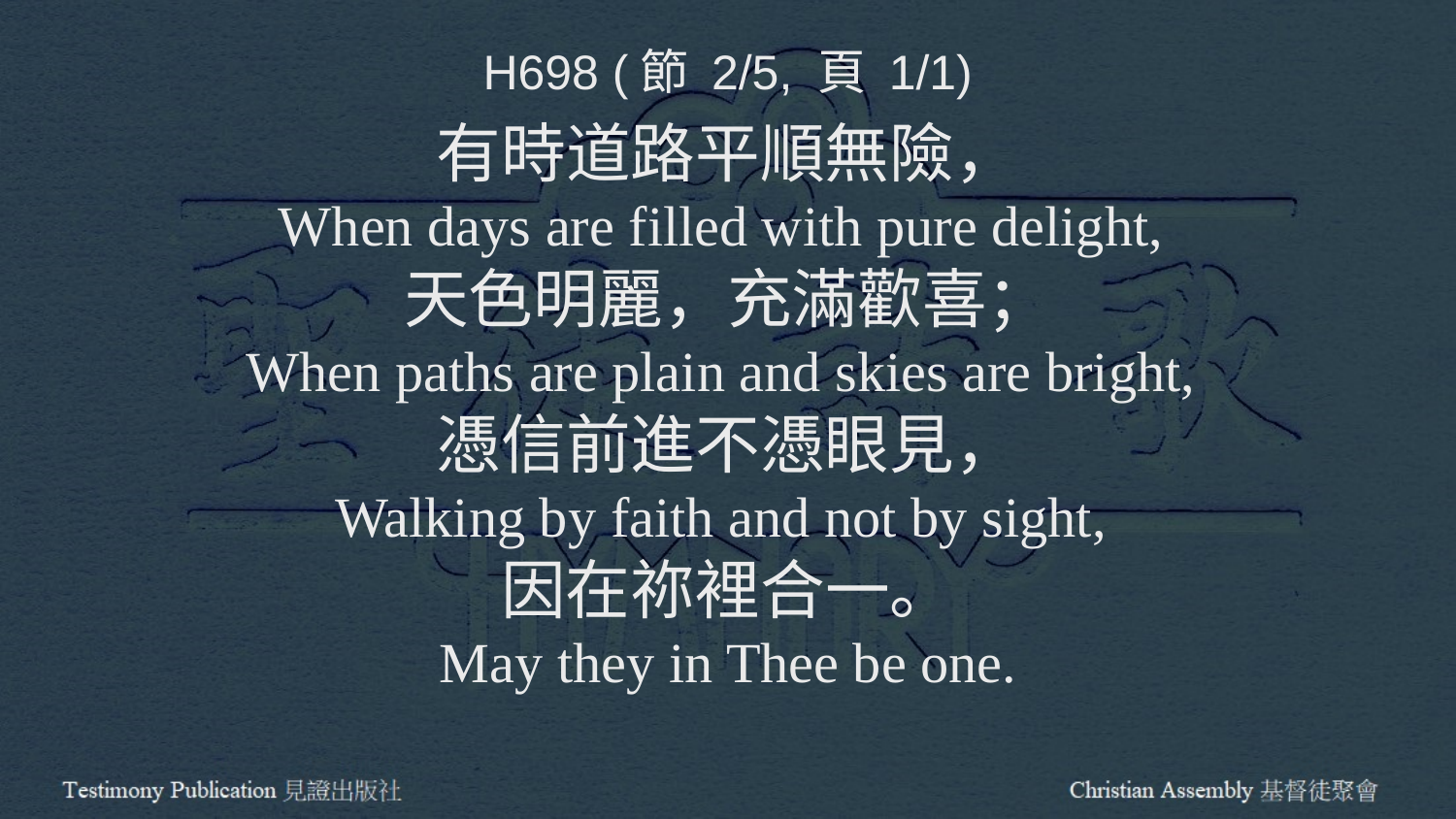

H698 (節 2/5, 頁 1/1)
有時道路平順無險，
When days are filled with pure delight,
天色明麗，充滿歡喜；
When paths are plain and skies are bright,
憑信前進不憑眼見，
Walking by faith and not by sight,
因在祢裡合一。
May they in Thee be one.